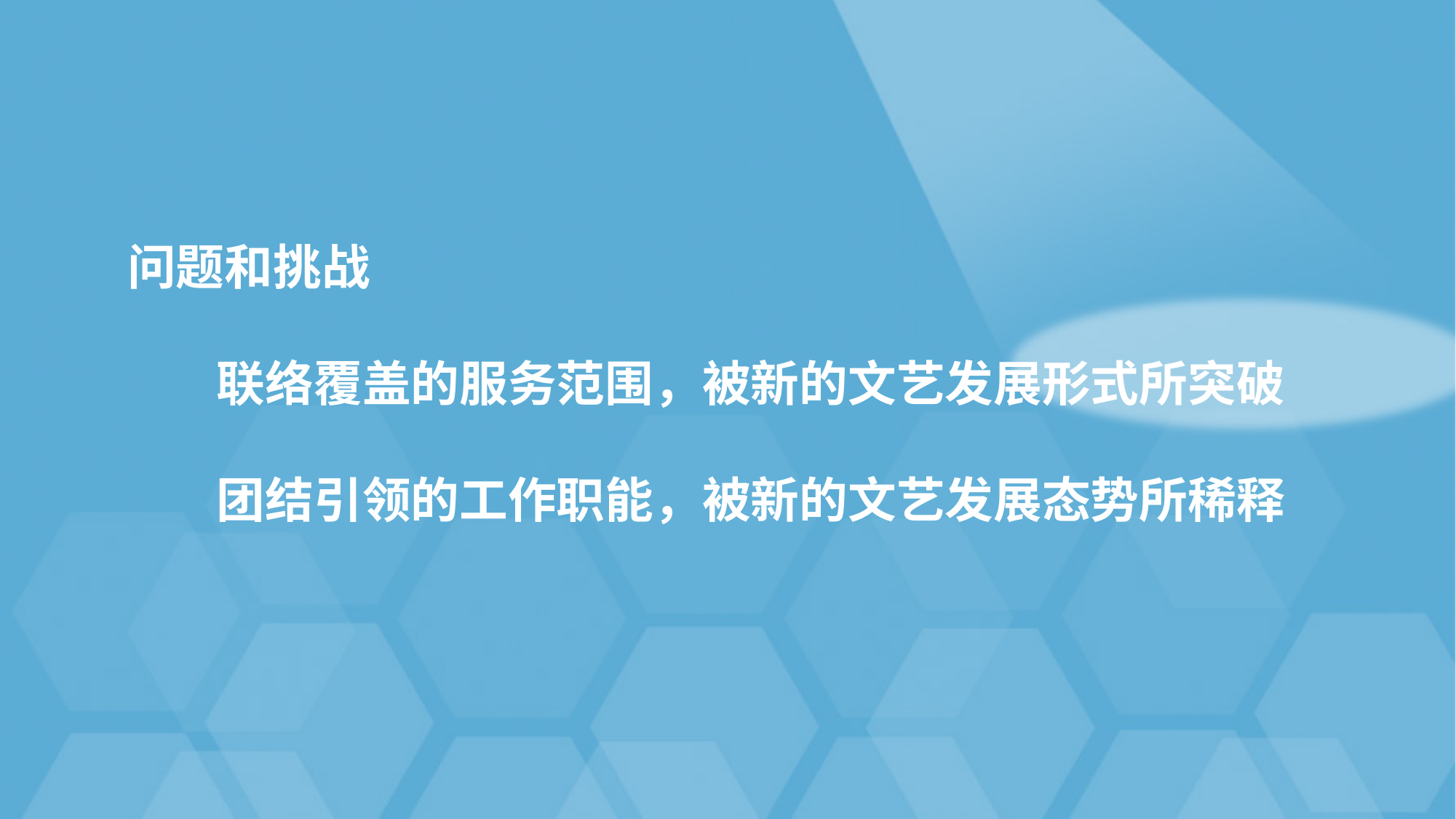

问题和挑战
       联络覆盖的服务范围，被新的文艺发展形式所突破
       团结引领的工作职能，被新的文艺发展态势所稀释